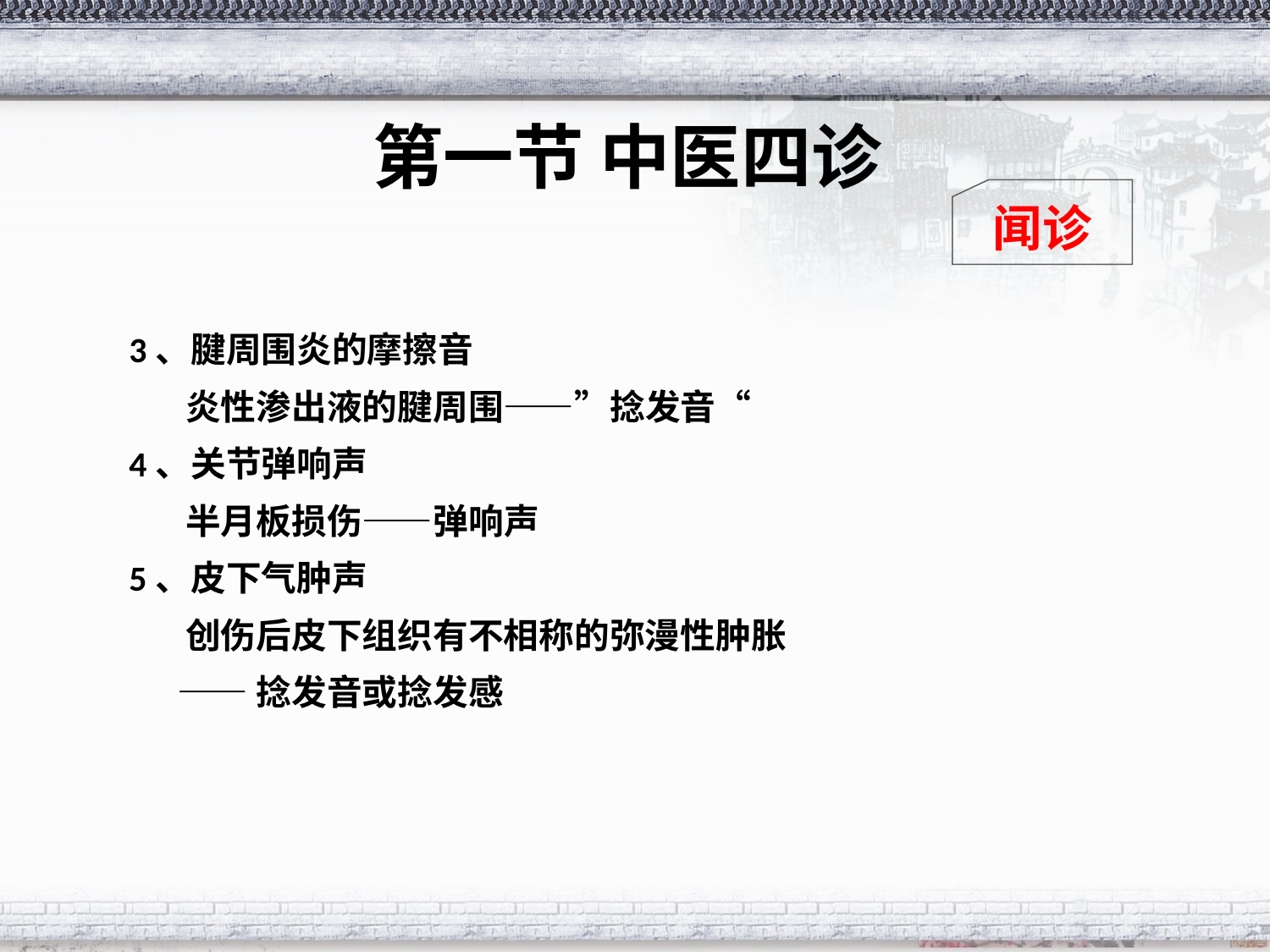

第一节 中医四诊
闻诊

3、腱周围炎的摩擦音
      炎性渗出液的腱周围——”捻发音“
4、关节弹响声
      半月板损伤——弹响声
5、皮下气肿声
      创伤后皮下组织有不相称的弥漫性肿胀
      ——捻发音或捻发感